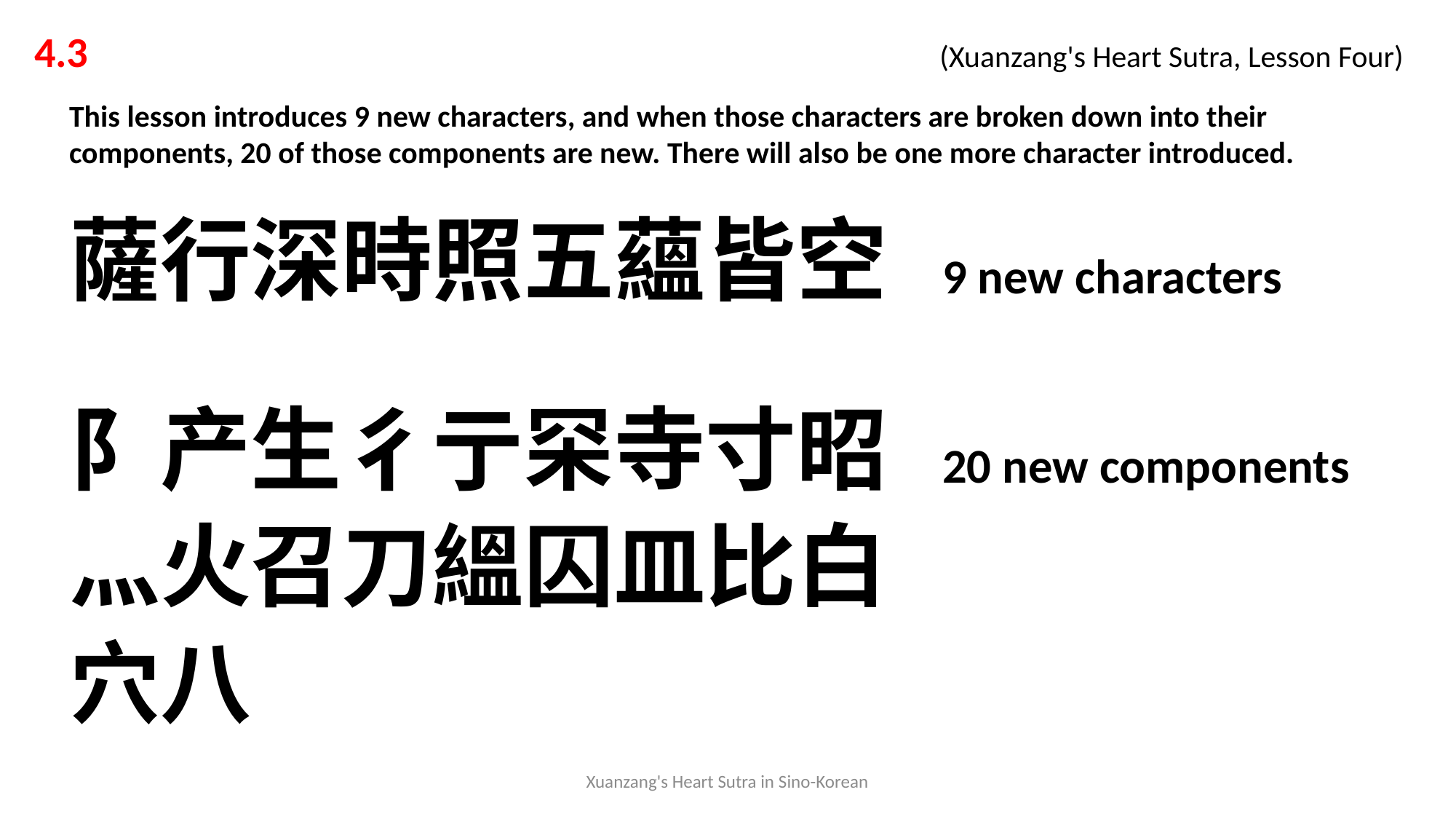

4.3  			  			                          (Xuanzang's Heart Sutra, Lesson Four)
This lesson introduces 9 new characters, and when those characters are broken down into their components, 20 of those components are new. There will also be one more character introduced.

薩行深時照五蘊皆空	9 new characters

阝产生彳亍罙寺寸昭	20 new components
灬火召刀縕囚皿比白
穴八
蛋蛋蛋蛋蛋
Xuanzang's Heart Sutra in Sino-Korean